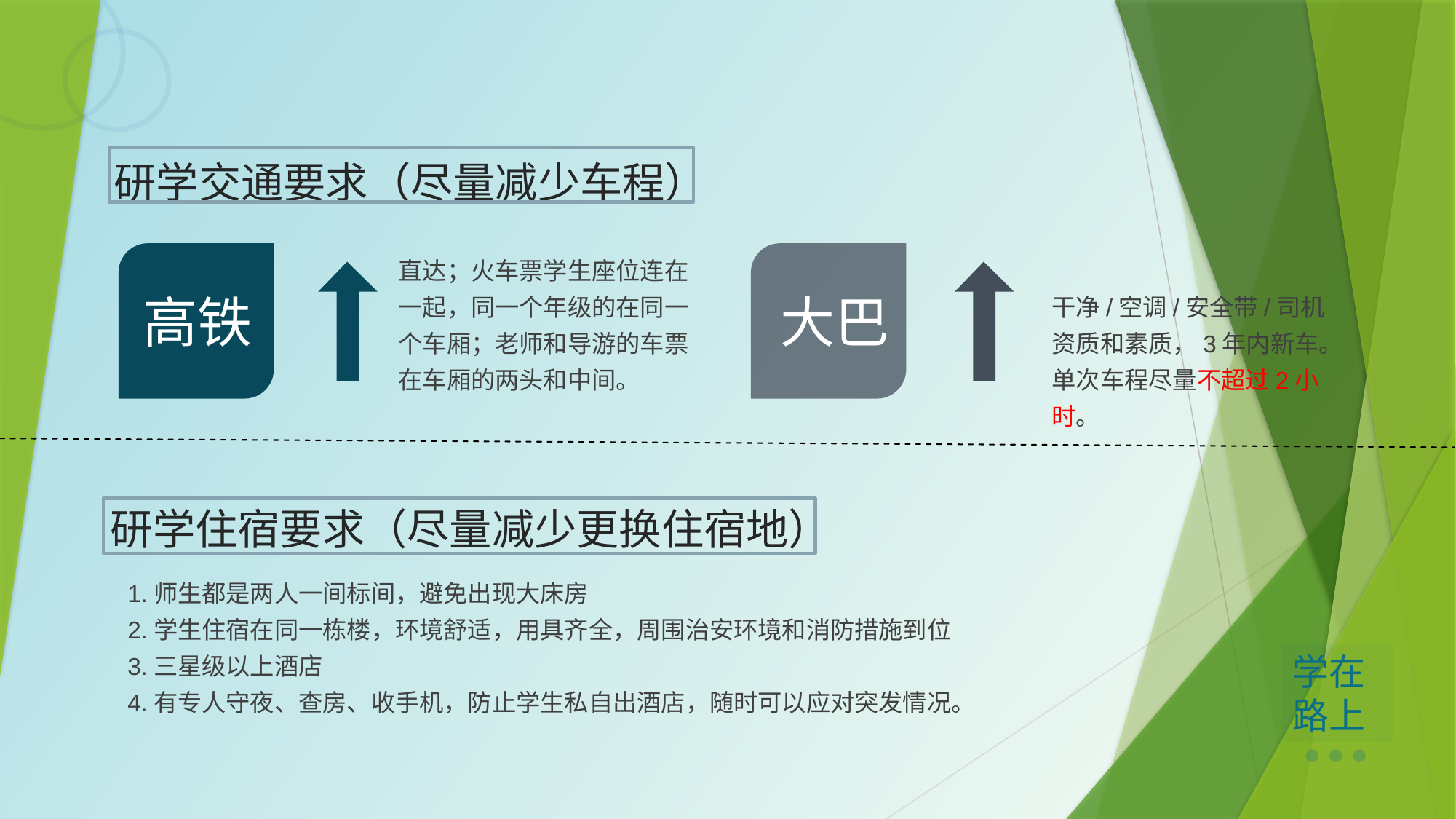

研学交通要求（尽量减少车程）

直达；火车票学生座位连在一起，同一个年级的在同一个车厢；老师和导游的车票在车厢的两头和中间。

干净/空调/安全带/司机资质和素质，3年内新车。
单次车程尽量不超过2小时。
高铁
大巴

研学住宿要求（尽量减少更换住宿地）

1.师生都是两人一间标间，避免出现大床房
2.学生住宿在同一栋楼，环境舒适，用具齐全，周围治安环境和消防措施到位
3.三星级以上酒店
4.有专人守夜、查房、收手机，防止学生私自出酒店，随时可以应对突发情况。
学在路上